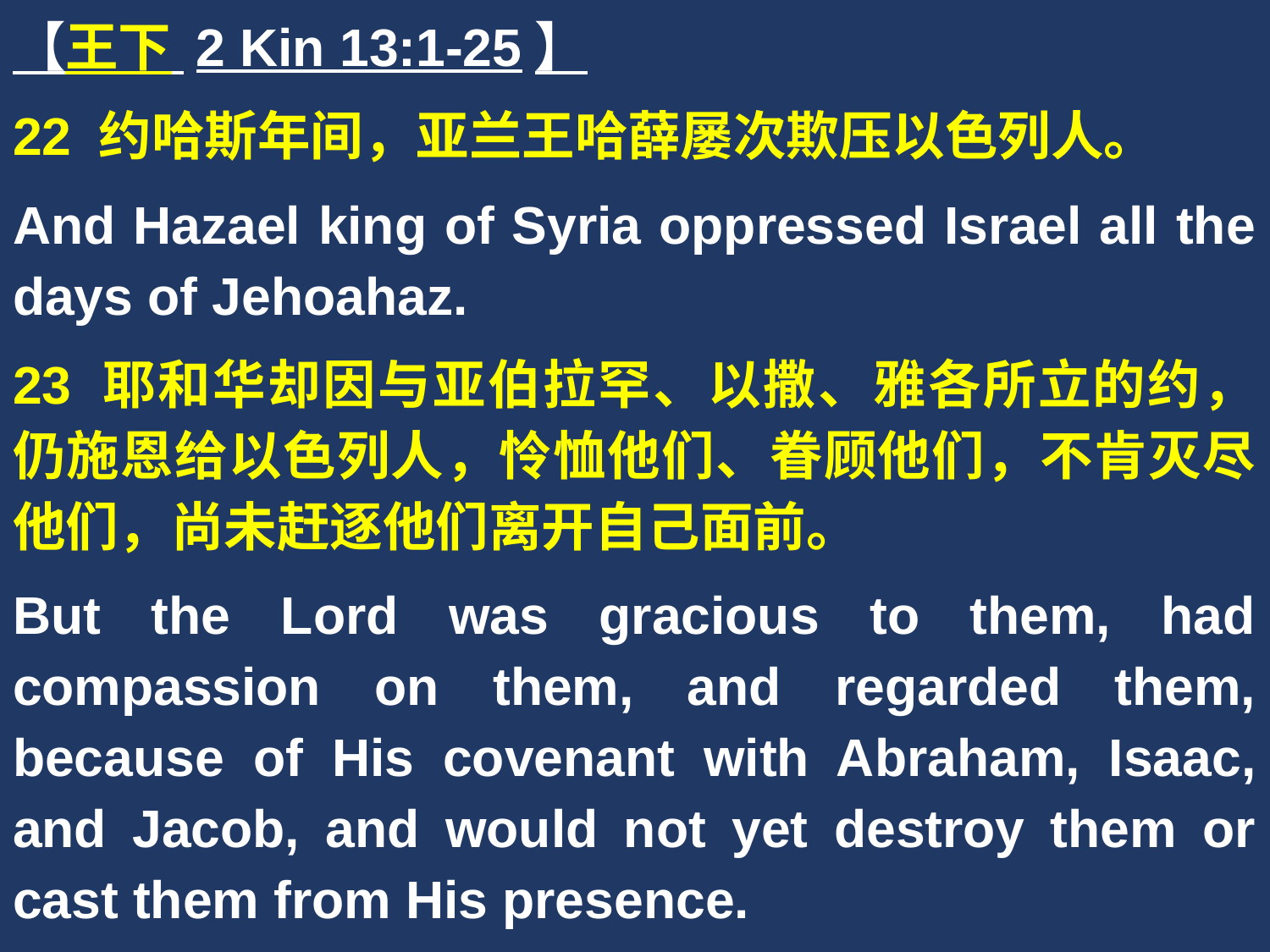

【王下 2 Kin 13:1-25】
22 约哈斯年间，亚兰王哈薛屡次欺压以色列人。
And Hazael king of Syria oppressed Israel all the days of Jehoahaz.
23 耶和华却因与亚伯拉罕、以撒、雅各所立的约，仍施恩给以色列人，怜恤他们、眷顾他们，不肯灭尽他们，尚未赶逐他们离开自己面前。
But the Lord was gracious to them, had compassion on them, and regarded them, because of His covenant with Abraham, Isaac, and Jacob, and would not yet destroy them or cast them from His presence.